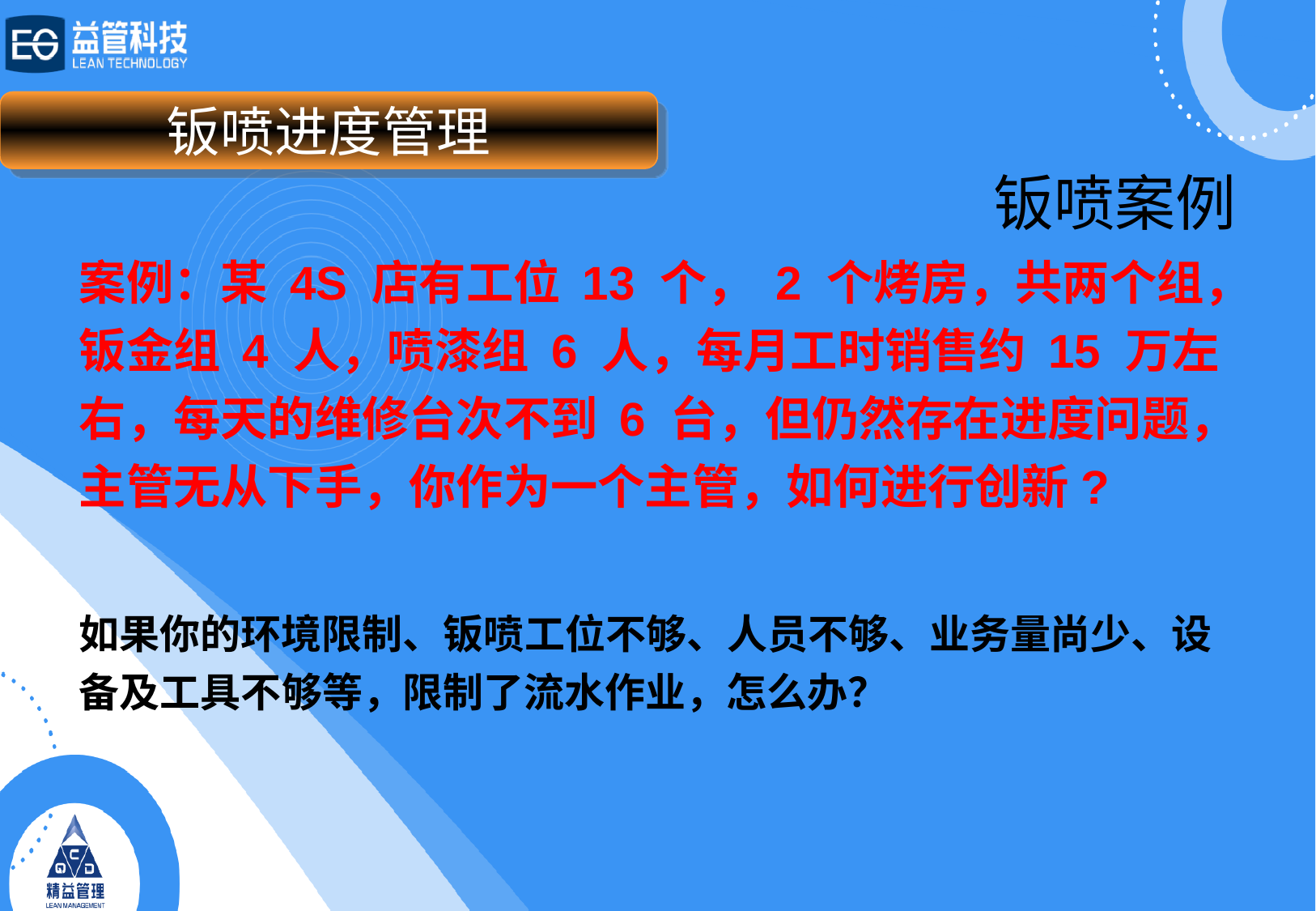

钣喷进度管理
# 钣喷案例
案例：某 4S 店有工位 13 个， 2 个烤房，共两个组，钣金组 4 人，喷漆组 6 人，每月工时销售约 15 万左右，每天的维修台次不到 6 台，但仍然存在进度问题，主管无从下手，你作为一个主管，如何进行创新?

如果你的环境限制、钣喷工位不够、人员不够、业务量尚少、设备及工具不够等，限制了流水作业，怎么办？